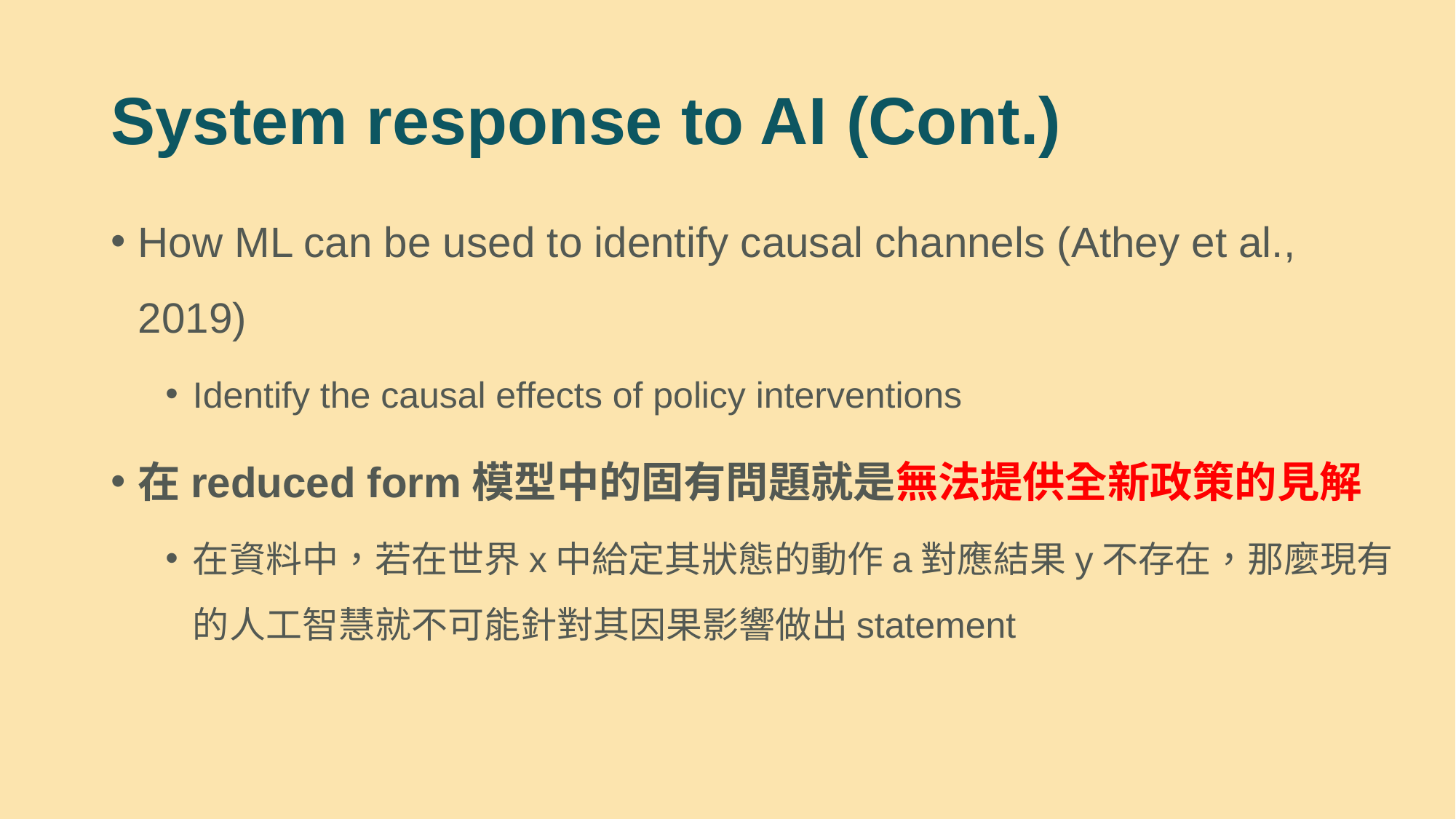

# System response to AI (Cont.)
How ML can be used to identify causal channels (Athey et al., 2019)
Identify the causal effects of policy interventions
在reduced form模型中的固有問題就是無法提供全新政策的見解
在資料中，若在世界x中給定其狀態的動作a對應結果y不存在，那麼現有的人工智慧就不可能針對其因果影響做出statement